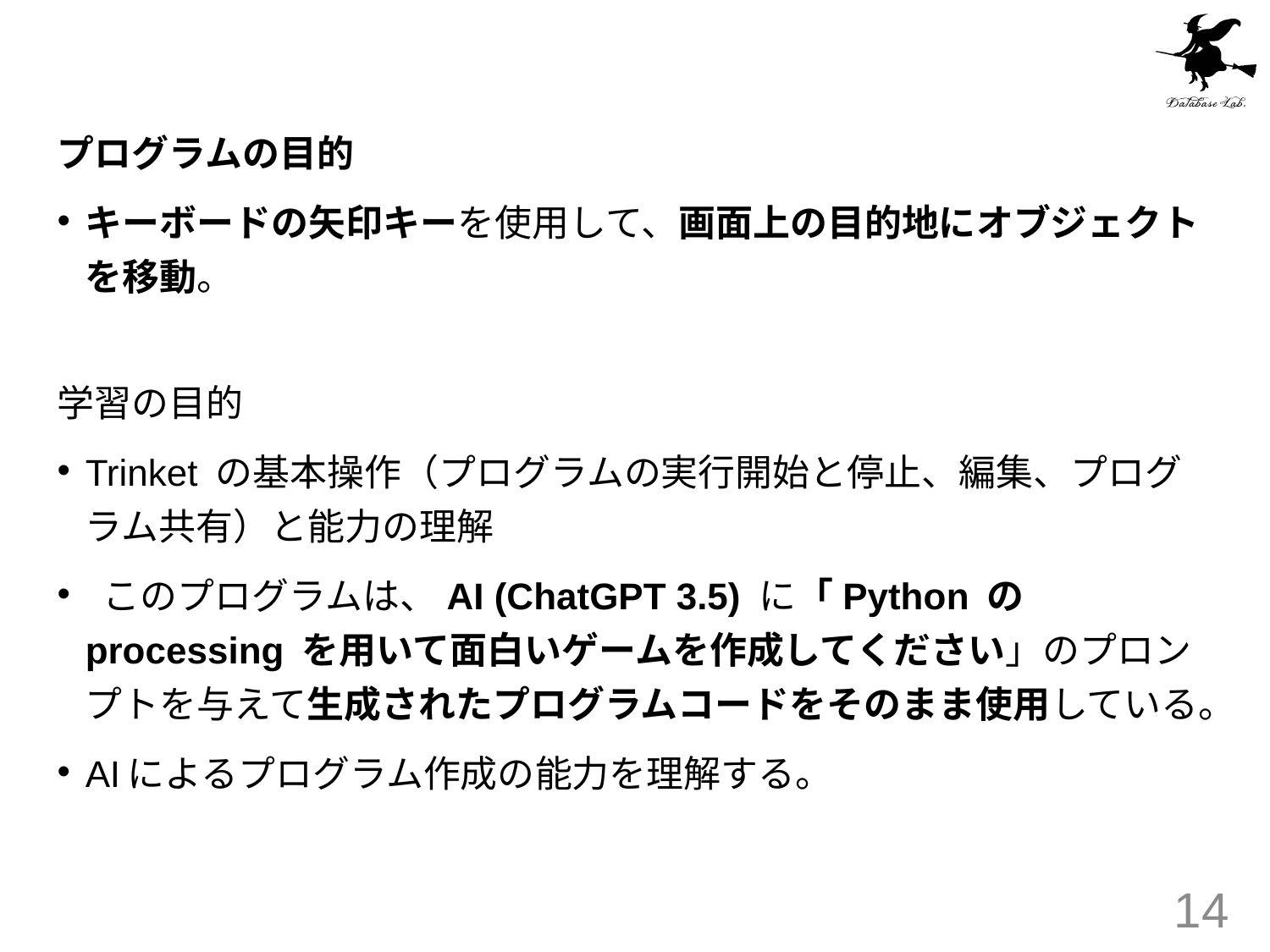

#
プログラムの目的
キーボードの矢印キーを使用して、画面上の目的地にオブジェクトを移動。

学習の目的
Trinket の基本操作（プログラムの実行開始と停止、編集、プログラム共有）と能力の理解
 このプログラムは、AI (ChatGPT 3.5) に「Python の processing を用いて面白いゲームを作成してください」のプロンプトを与えて生成されたプログラムコードをそのまま使用している。
AIによるプログラム作成の能力を理解する。
14